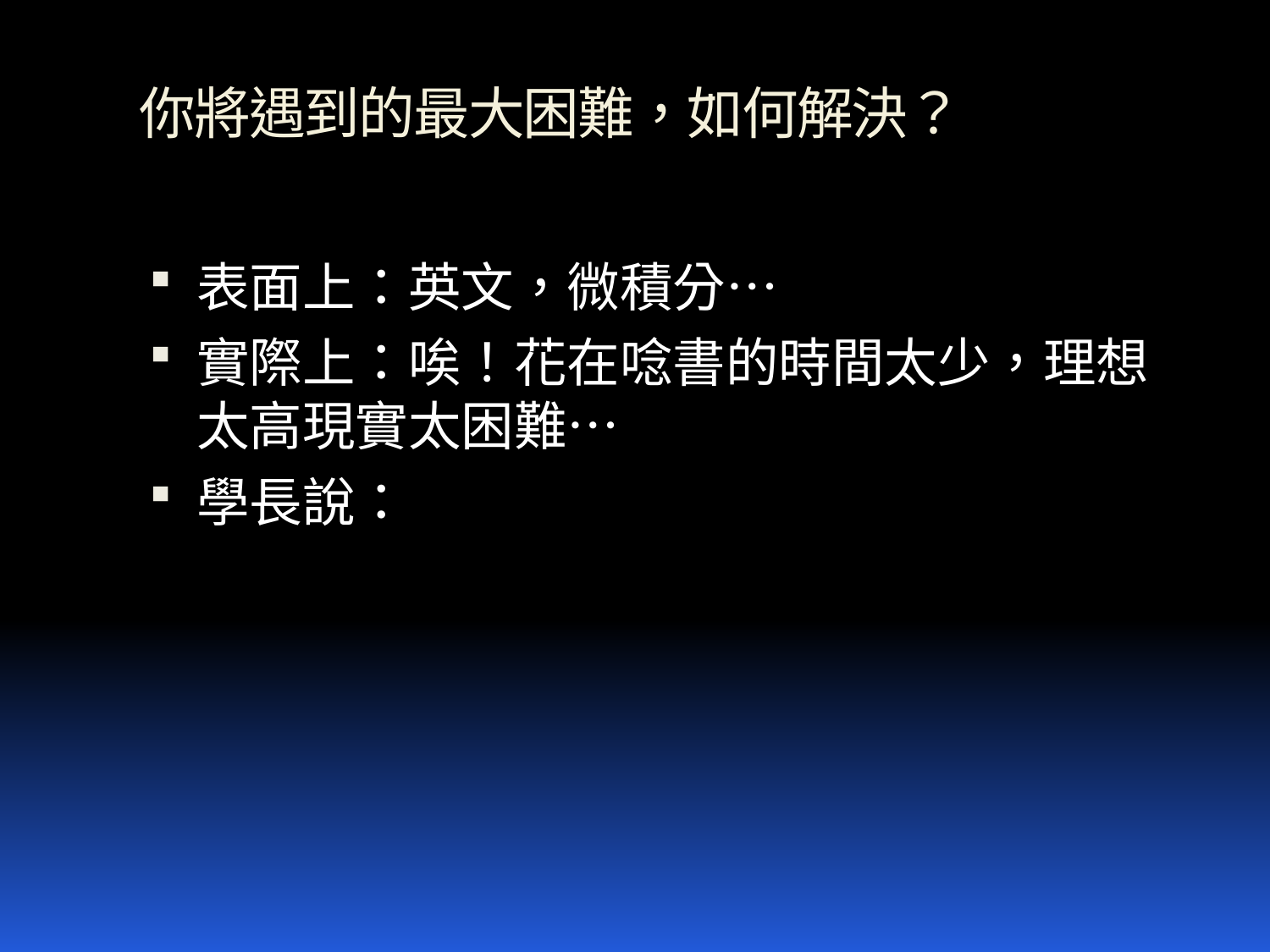

# 你將遇到的最大困難，如何解決？
表面上：英文，微積分…
實際上：唉！花在唸書的時間太少，理想太高現實太困難…
學長說：